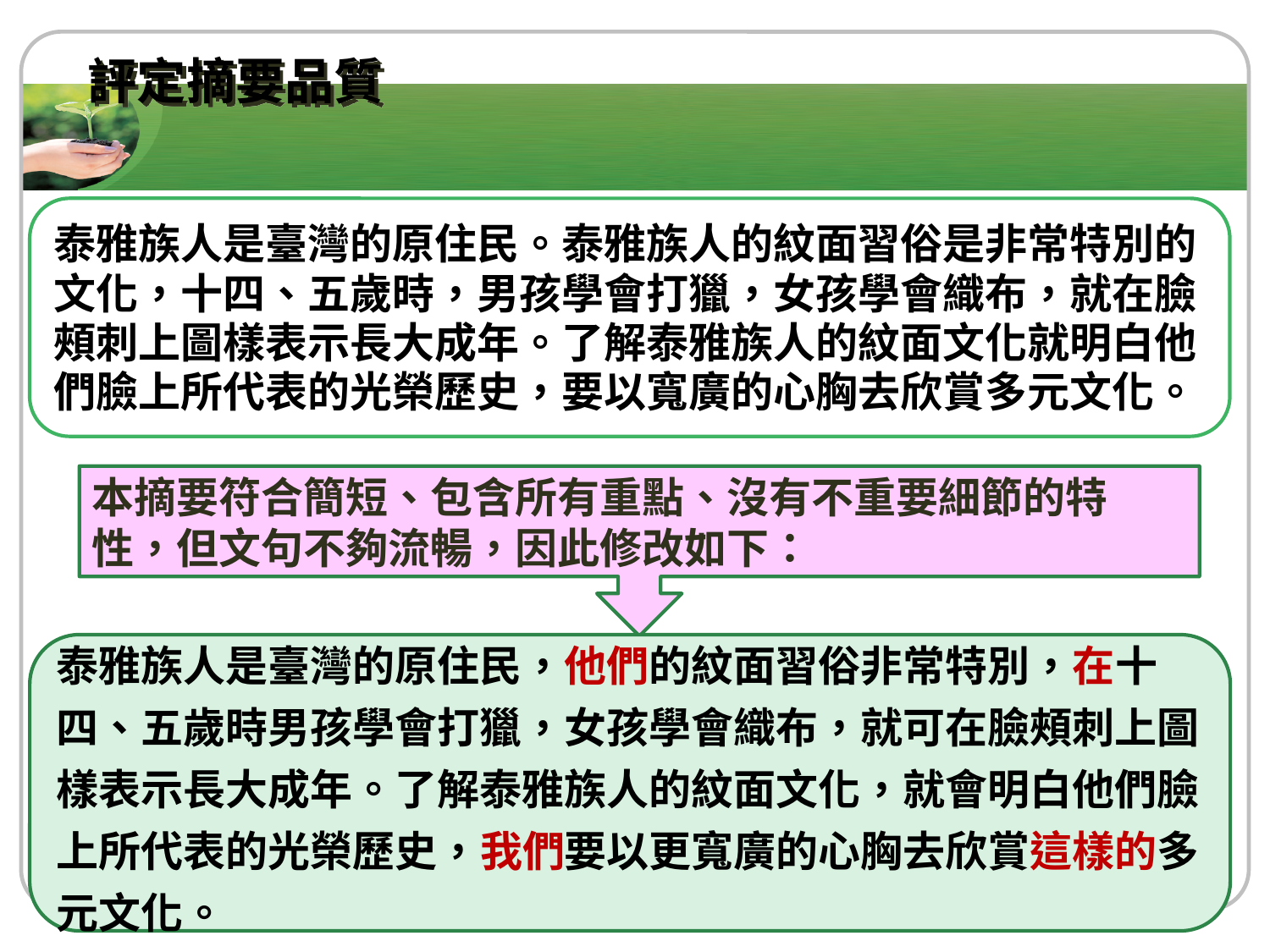

# 評定摘要品質
泰雅族人是臺灣的原住民。泰雅族人的紋面習俗是非常特別的文化，十四、五歲時，男孩學會打獵，女孩學會織布，就在臉頰刺上圖樣表示長大成年。了解泰雅族人的紋面文化就明白他們臉上所代表的光榮歷史，要以寬廣的心胸去欣賞多元文化。
本摘要符合簡短、包含所有重點、沒有不重要細節的特性，但文句不夠流暢，因此修改如下：
泰雅族人是臺灣的原住民，他們的紋面習俗非常特別，在十四、五歲時男孩學會打獵，女孩學會織布，就可在臉頰刺上圖樣表示長大成年。了解泰雅族人的紋面文化，就會明白他們臉上所代表的光榮歷史，我們要以更寬廣的心胸去欣賞這樣的多元文化。